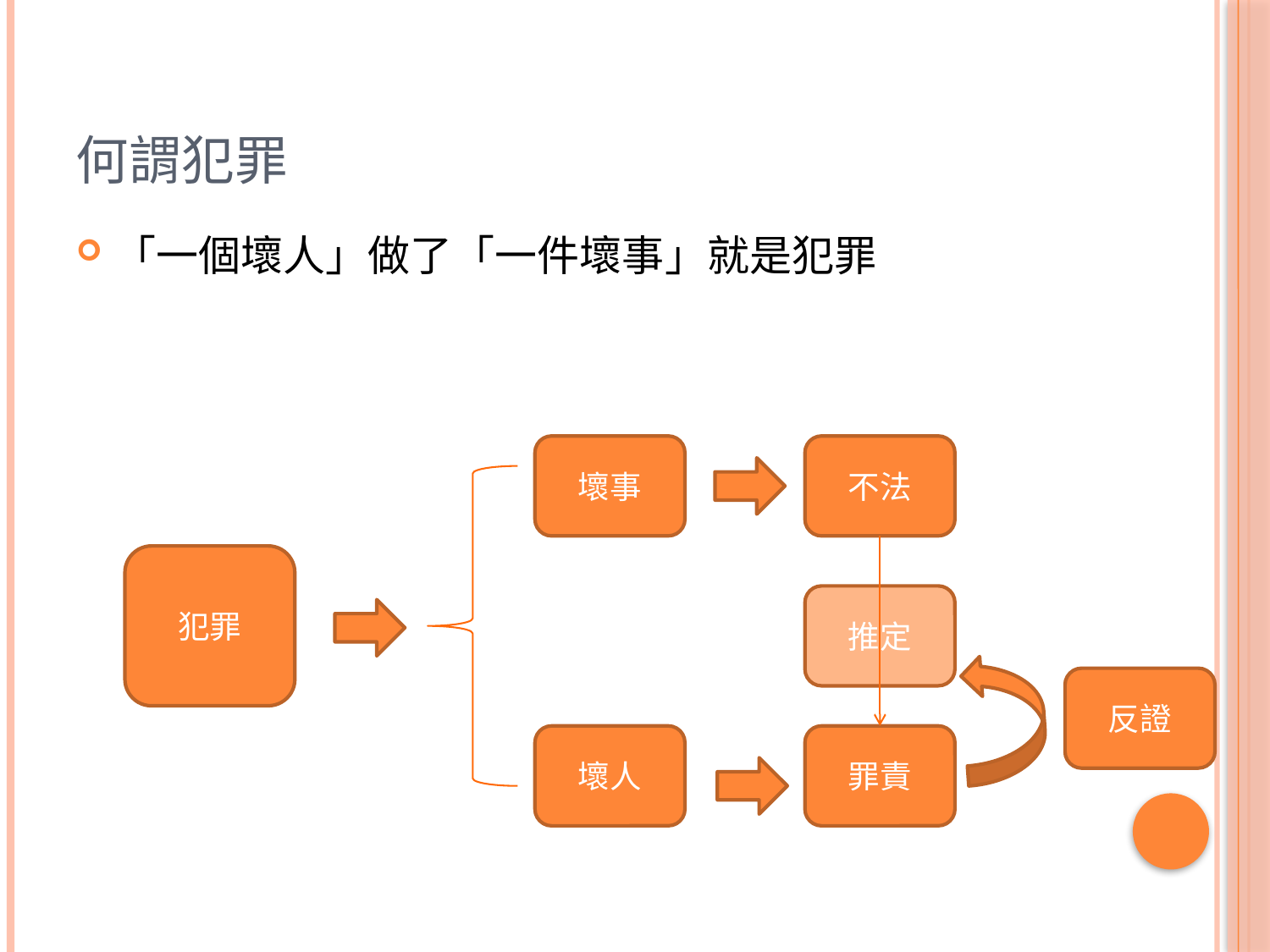

# 何謂犯罪
「一個壞人」做了「一件壞事」就是犯罪
壞事
不法

犯罪
推定

反證

壞人
罪責